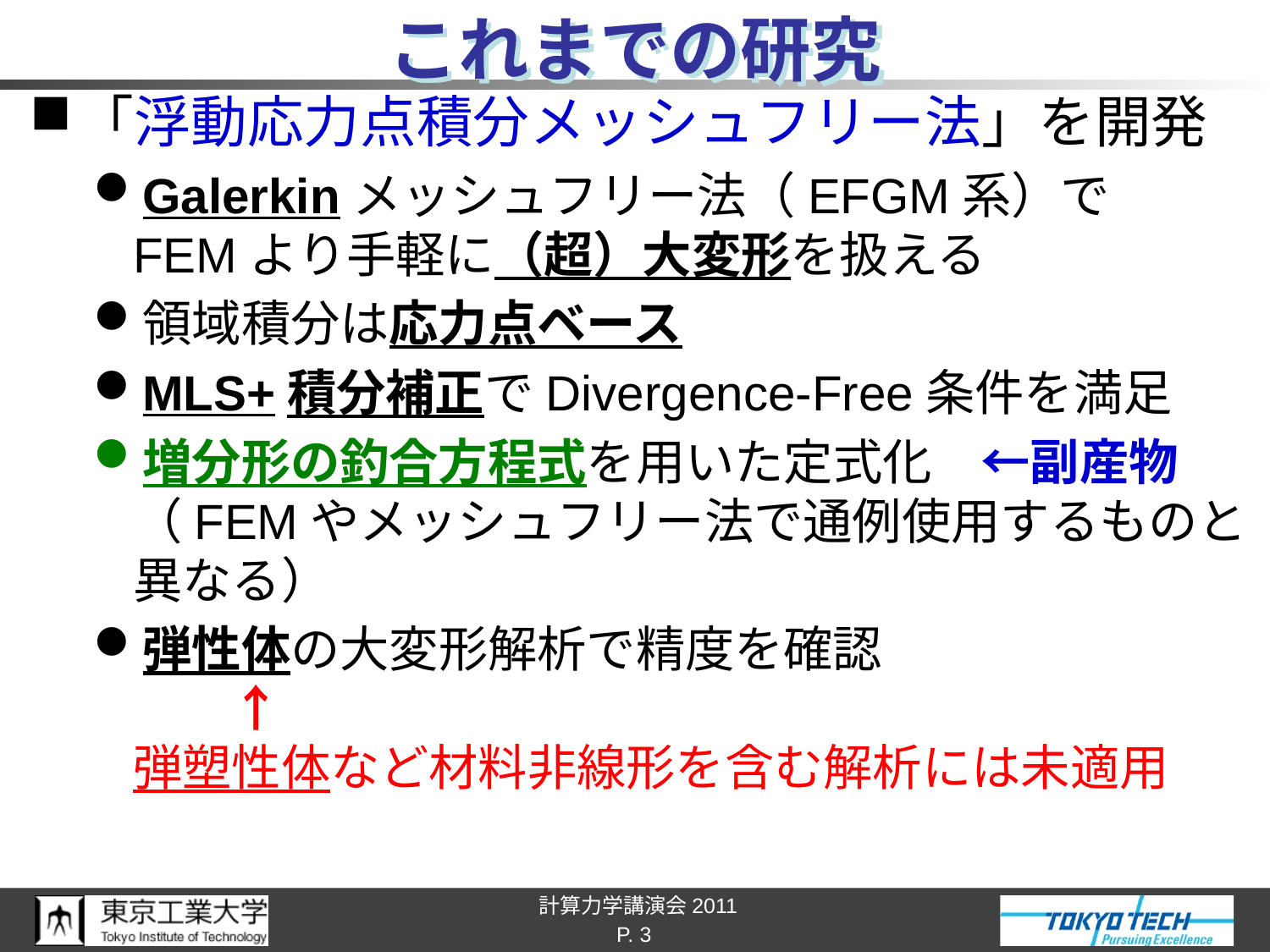

# これまでの研究
「浮動応力点積分メッシュフリー法」を開発
Galerkinメッシュフリー法（EFGM系）で
FEMより手軽に（超）大変形を扱える
領域積分は応力点ベース
MLS+積分補正でDivergence-Free条件を満足
増分形の釣合方程式を用いた定式化　←副産物
（FEMやメッシュフリー法で通例使用するものと異なる）
弾性体の大変形解析で精度を確認
　　↑
弾塑性体など材料非線形を含む解析には未適用

P. 3